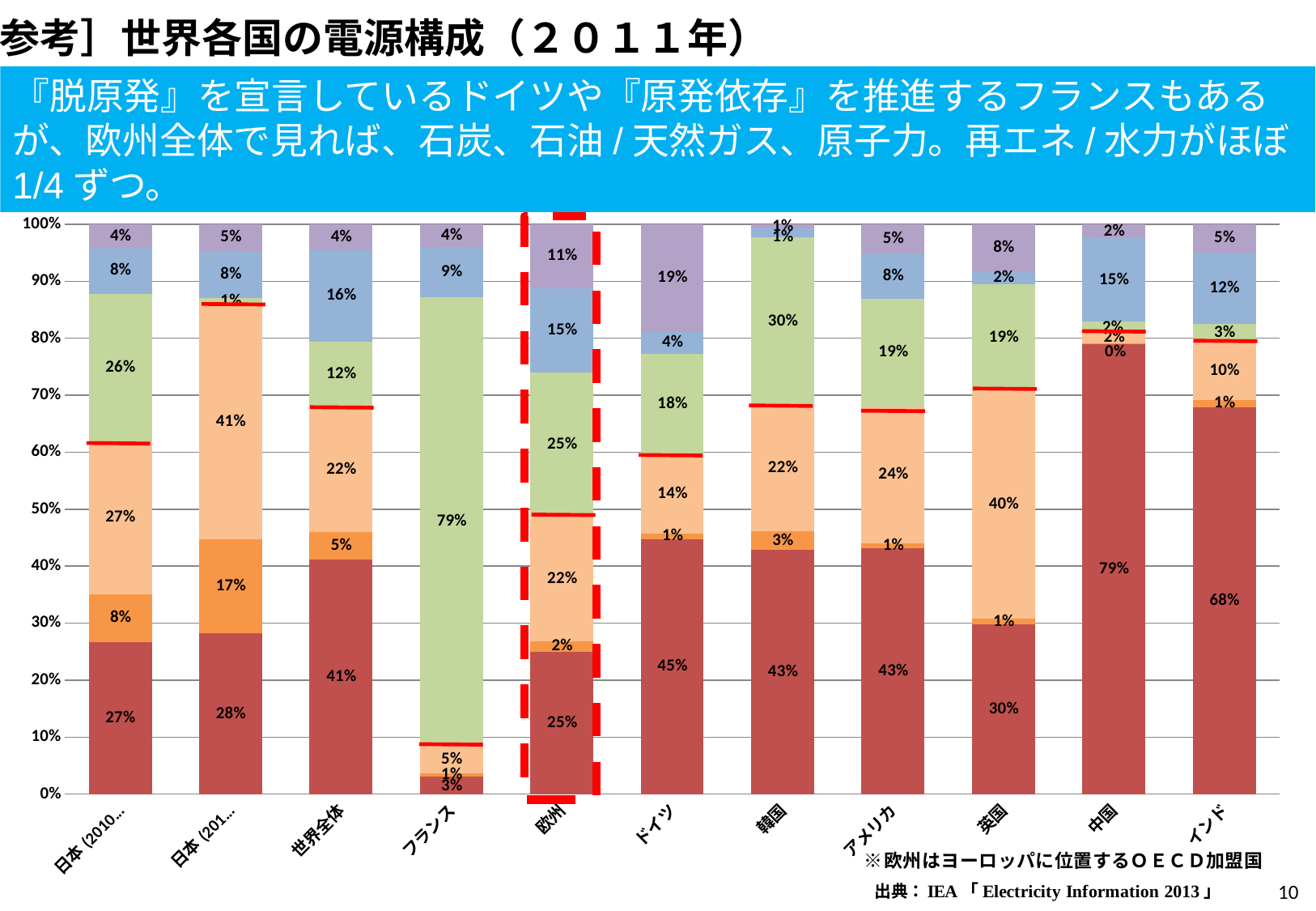

［参考］世界各国の電源構成（２０１１年）
『脱原発』を宣言しているドイツや『原発依存』を推進するフランスもあるが、欧州全体で見れば、石炭、石油/天然ガス、原子力。再エネ/水力がほぼ1/4ずつ。

### Chart

| Category | 石炭 | 石油 | 天然ガス | 原子力 | 水力 | 再エネ他 |
|---|---|---|---|---|---|---|
| 日本(2010年実績) | 0.26667263450004475 | 0.08387789812908425 | 0.2689105720168293 | 0.25798943693492077 | 0.08119237310894281 | 0.04135708531017814 |
| 日本(2012推計) | 0.28199671084453903 | 0.165521911579762 | 0.4120150914191738 | 0.010834865047886232 | 0.08290606558962949 | 0.04672535551900938 |
| 世界全体 | 0.4119176585362338 | 0.047833140709605995 | 0.2183627914015651 | 0.11637055460319662 | 0.16059008619874263 | 0.04492576855065584 |
| フランス | 0.030782918149466192 | 0.006049822064056939 | 0.04768683274021353 | 0.7871886120996441 | 0.0887900355871886 | 0.039501779359430604 |
| 欧州 | 0.24970034843205574 | 0.018425087108013934 | 0.2191219512195122 | 0.25237630662020905 | 0.1487665505226481 | 0.11160975609756096 |
| ドイツ | 0.44668966650238207 | 0.010842779694430753 | 0.1373418761294562 | 0.17742730409068505 | 0.03860686709380647 | 0.18892722194841463 |
| 韓国 | 0.42900821708389075 | 0.031721765717561634 | 0.22109688515192052 | 0.2956239250907701 | 0.014905407987769922 | 0.007261609019682784 |
| アメリカ | 0.43116608423763103 | 0.009081294831708662 | 0.24032094905278642 | 0.18884495125988596 | 0.07924866654405002 | 0.05136104469376494 |
| 英国 | 0.2979880369766177 | 0.010059815116911366 | 0.3991299619358347 | 0.18760195758564438 | 0.02338227297444263 | 0.08210984230560088 |
| 中国 | 0.7889016246910984 | 0.0016762185183237814 | 0.020011567379988434 | 0.018160786581839214 | 0.14700036805299965 | 0.024249434775750568 |
| インド | 0.6793971472826965 | 0.011593321486605912 | 0.10313304761814261 | 0.031634563302386134 | 0.12417207529957333 | 0.05004133684300552 |

10